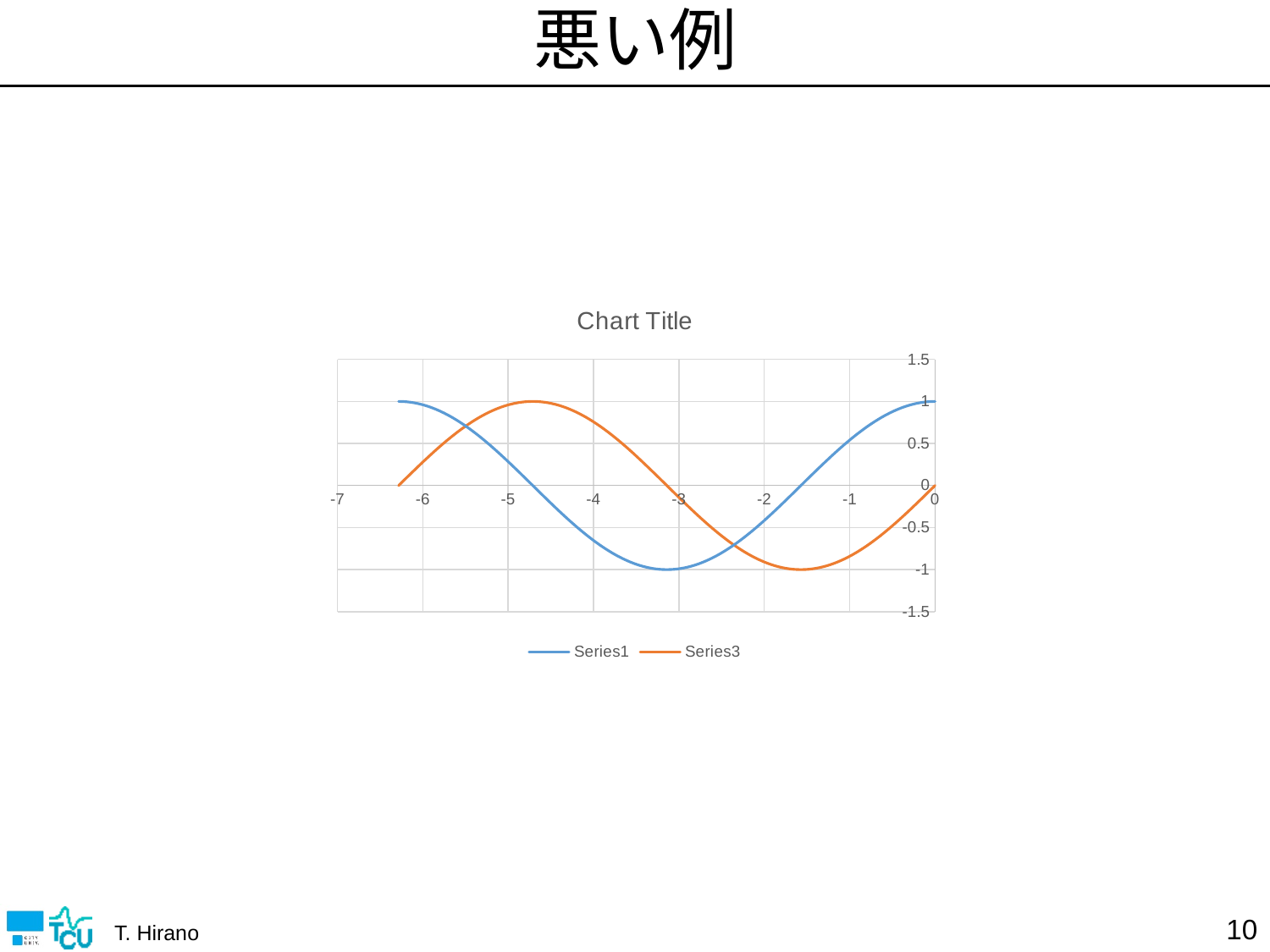

# 悪い例

### Chart:

| Category |  |  |
|---|---|---|